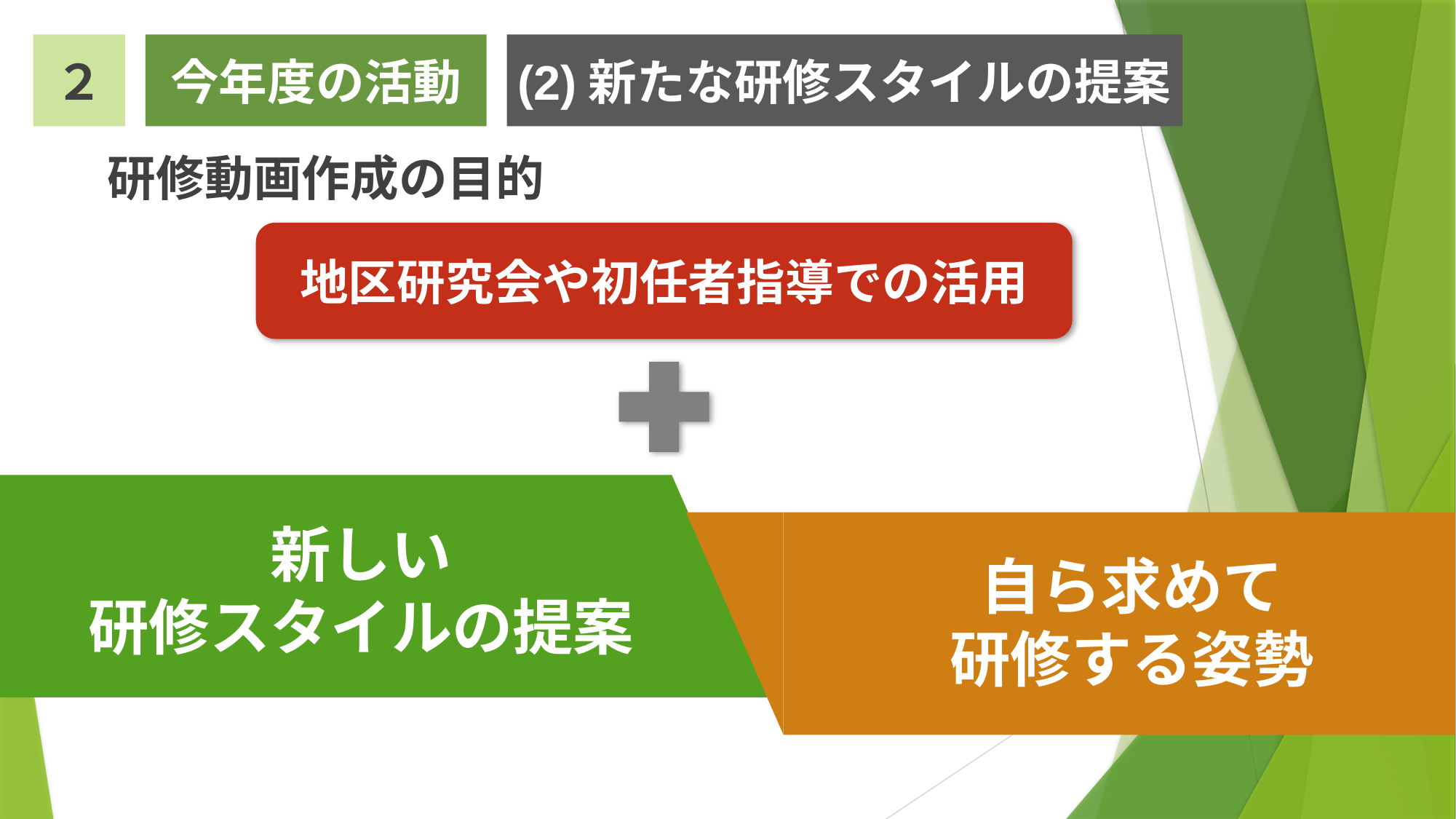

(2)新たな研修スタイルの提案
２
今年度の活動
研修動画作成の目的
地区研究会や初任者指導での活用

新しい
研修スタイルの提案

自ら求めて
研修する姿勢